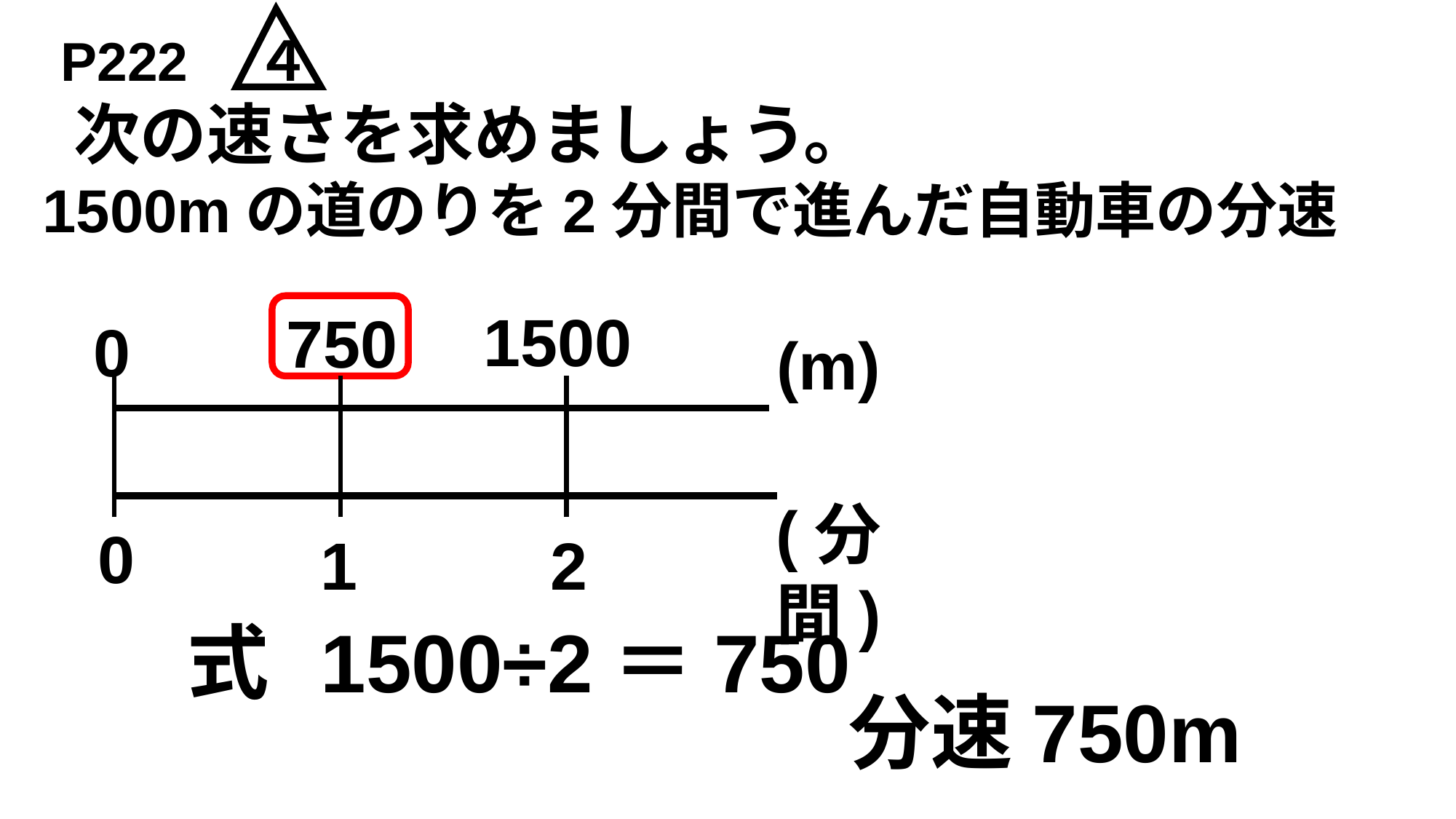

P222　４
次の速さを求めましょう。
1500mの道のりを2分間で進んだ自動車の分速
1500

750
0
(m)
(分間)
0
1
2
1500÷2＝750
式
分速750m